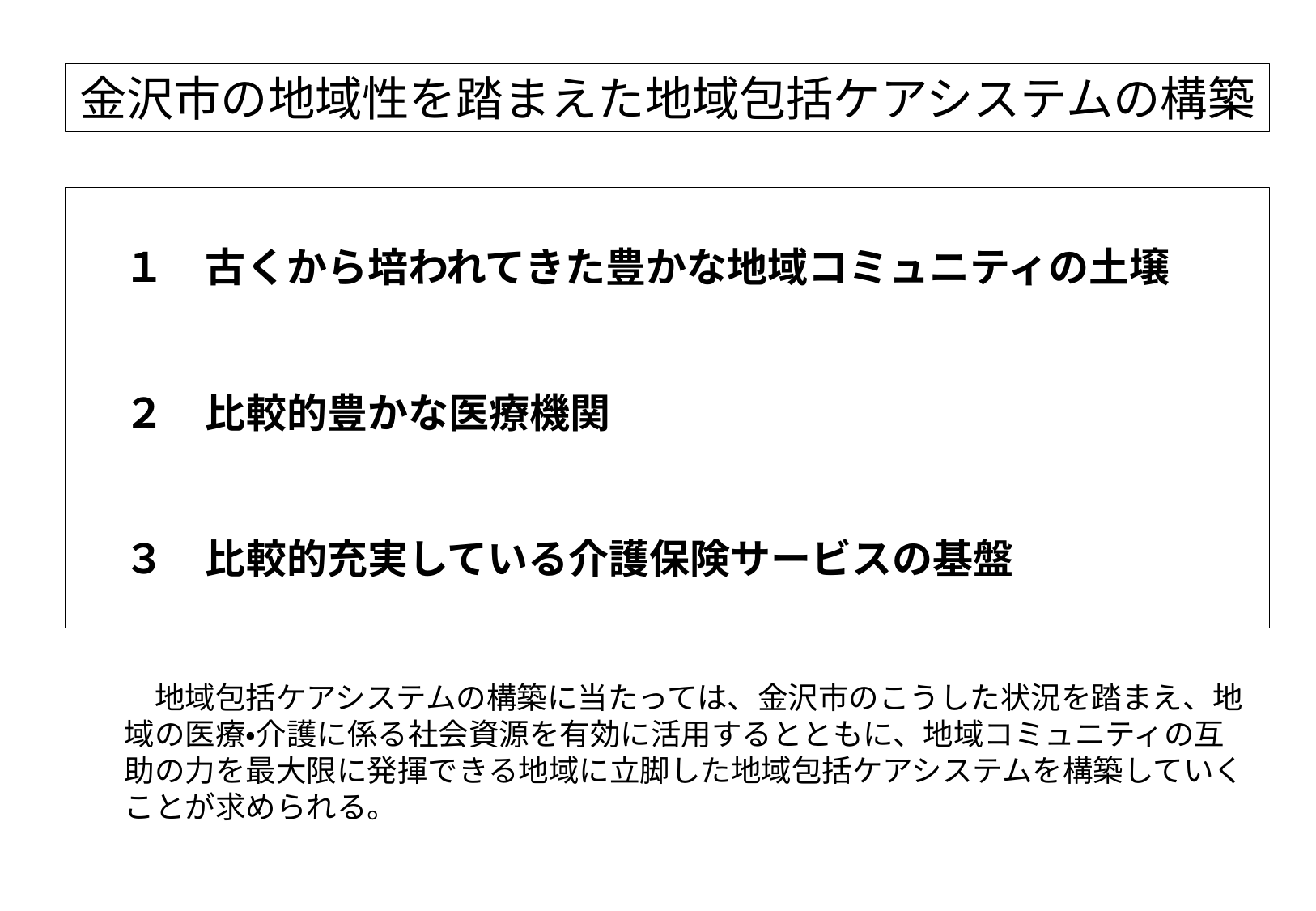

金沢市の地域性を踏まえた地域包括ケアシステムの構築

１　古くから培われてきた豊かな地域コミュニティの土壌

２　比較的豊かな医療機関

３　比較的充実している介護保険サービスの基盤

　地域包括ケアシステムの構築に当たっては、金沢市のこうした状況を踏まえ、地域の医療・介護に係る社会資源を有効に活用するとともに、地域コミュニティの互助の力を最大限に発揮できる地域に立脚した地域包括ケアシステムを構築していくことが求められる。